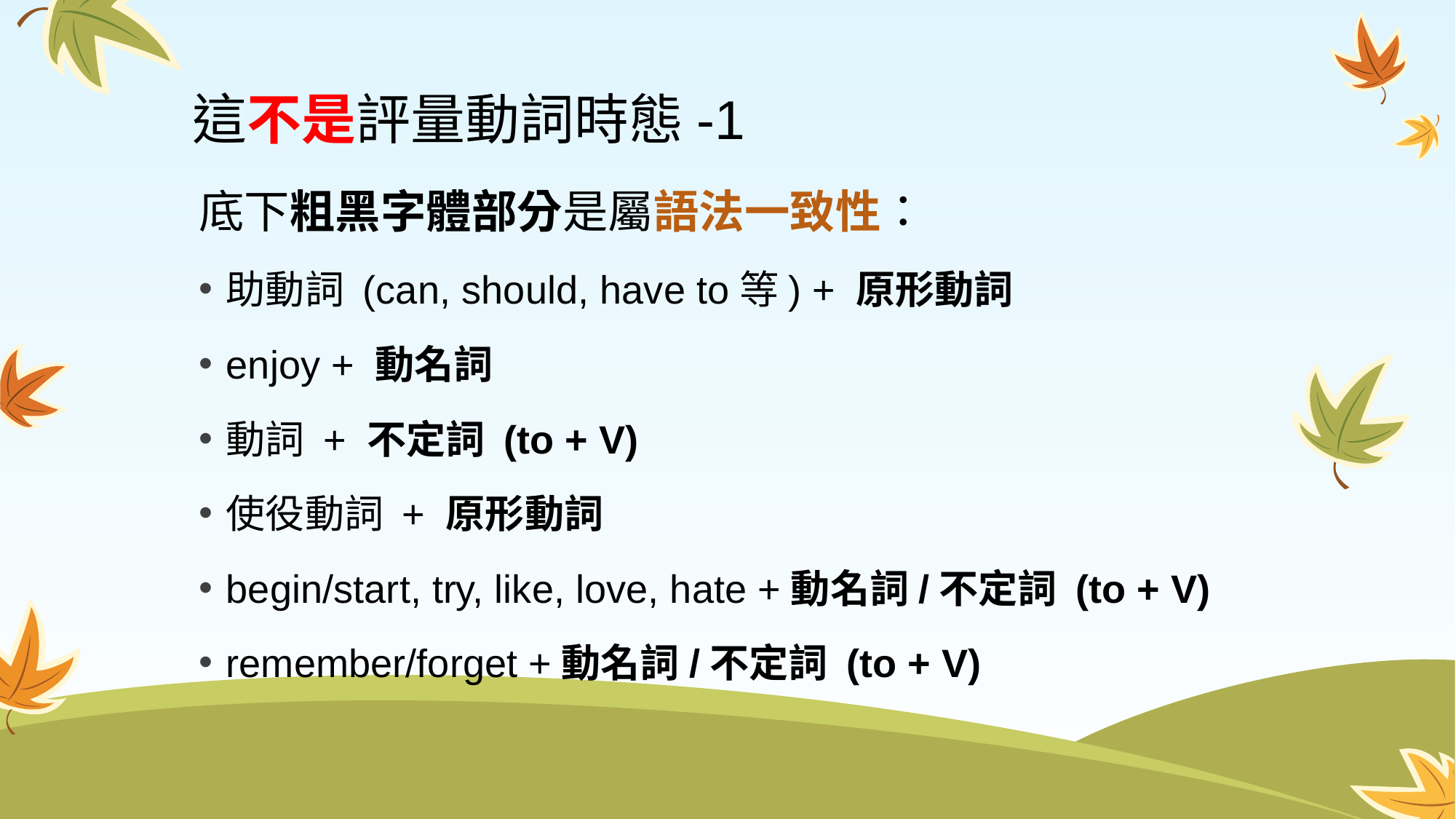

# 這不是評量動詞時態-1
底下粗黑字體部分是屬語法一致性：
助動詞 (can, should, have to等) + 原形動詞
enjoy + 動名詞
動詞 + 不定詞 (to + V)
使役動詞 + 原形動詞
begin/start, try, like, love, hate +動名詞/不定詞 (to + V)
remember/forget +動名詞/不定詞 (to + V)